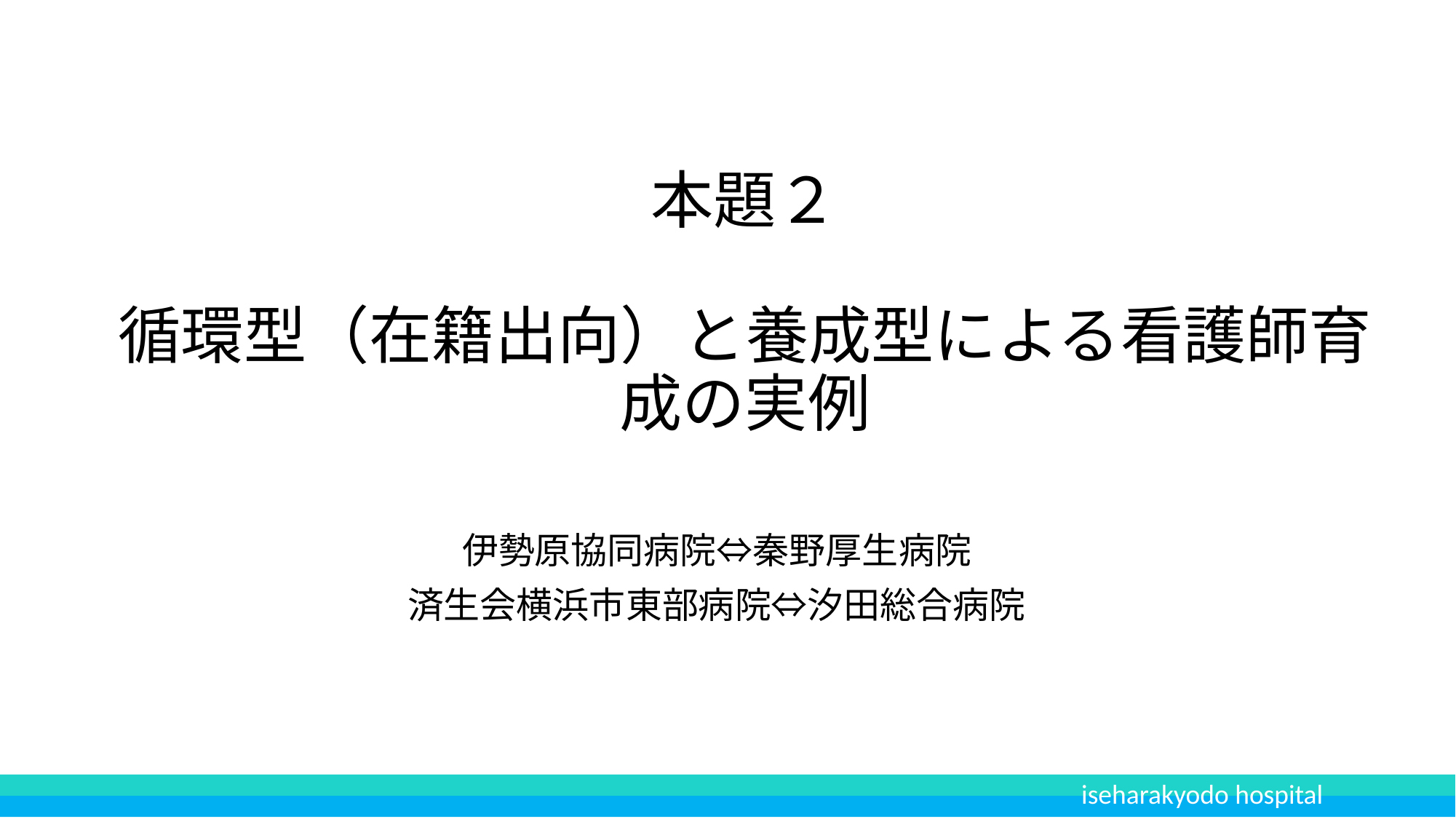

# 本題２ 循環型（在籍出向）と養成型による看護師育成の実例
伊勢原協同病院⇔秦野厚生病院
済生会横浜市東部病院⇔汐田総合病院